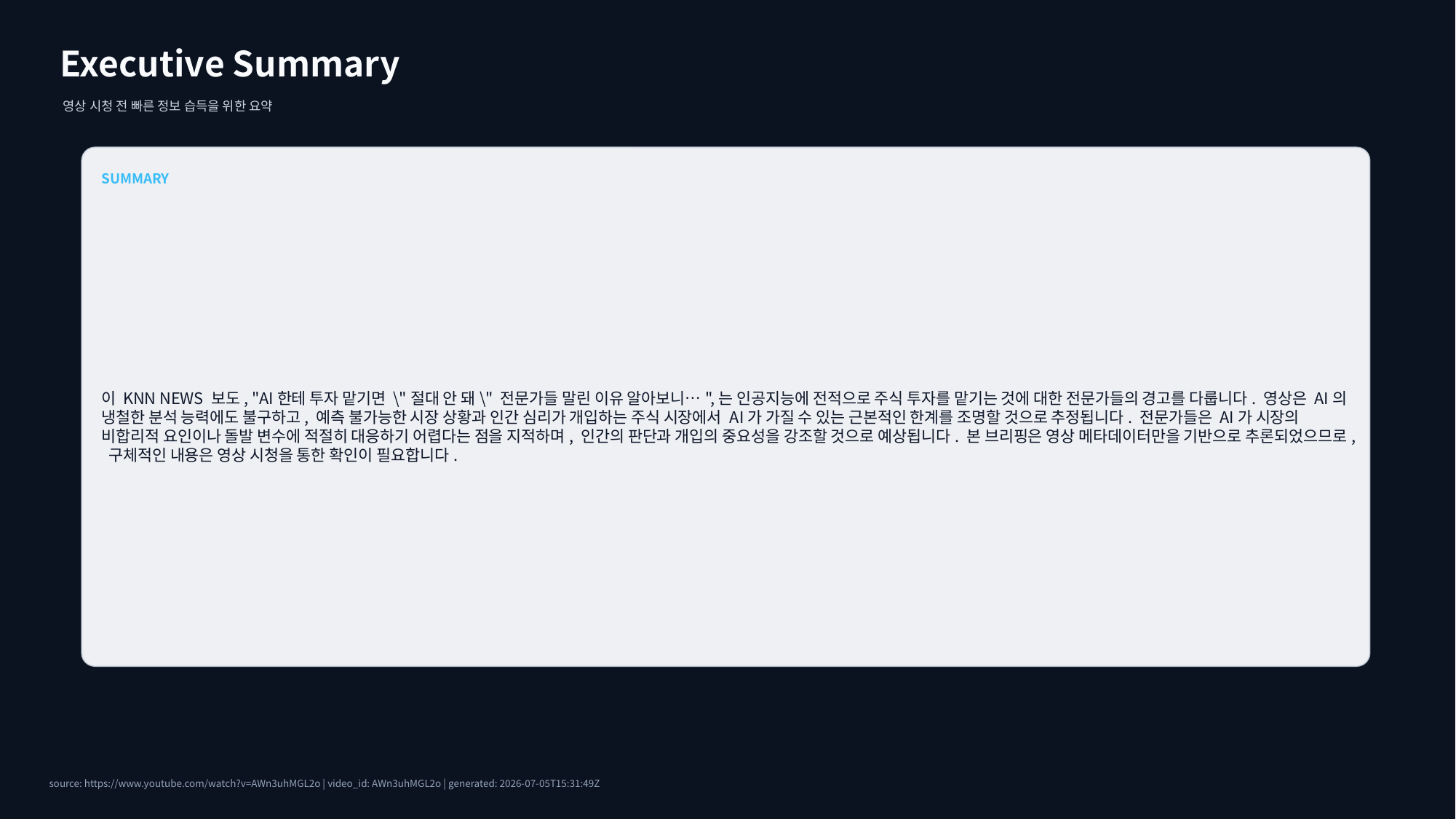

Executive Summary
영상 시청 전 빠른 정보 습득을 위한 요약

SUMMARY
이 KNN NEWS 보도, "AI한테 투자 맡기면 \"절대 안 돼\" 전문가들 말린 이유 알아보니…",는 인공지능에 전적으로 주식 투자를 맡기는 것에 대한 전문가들의 경고를 다룹니다. 영상은 AI의 냉철한 분석 능력에도 불구하고, 예측 불가능한 시장 상황과 인간 심리가 개입하는 주식 시장에서 AI가 가질 수 있는 근본적인 한계를 조명할 것으로 추정됩니다. 전문가들은 AI가 시장의 비합리적 요인이나 돌발 변수에 적절히 대응하기 어렵다는 점을 지적하며, 인간의 판단과 개입의 중요성을 강조할 것으로 예상됩니다. 본 브리핑은 영상 메타데이터만을 기반으로 추론되었으므로, 구체적인 내용은 영상 시청을 통한 확인이 필요합니다.
source: https://www.youtube.com/watch?v=AWn3uhMGL2o | video_id: AWn3uhMGL2o | generated: 2026-07-05T15:31:49Z